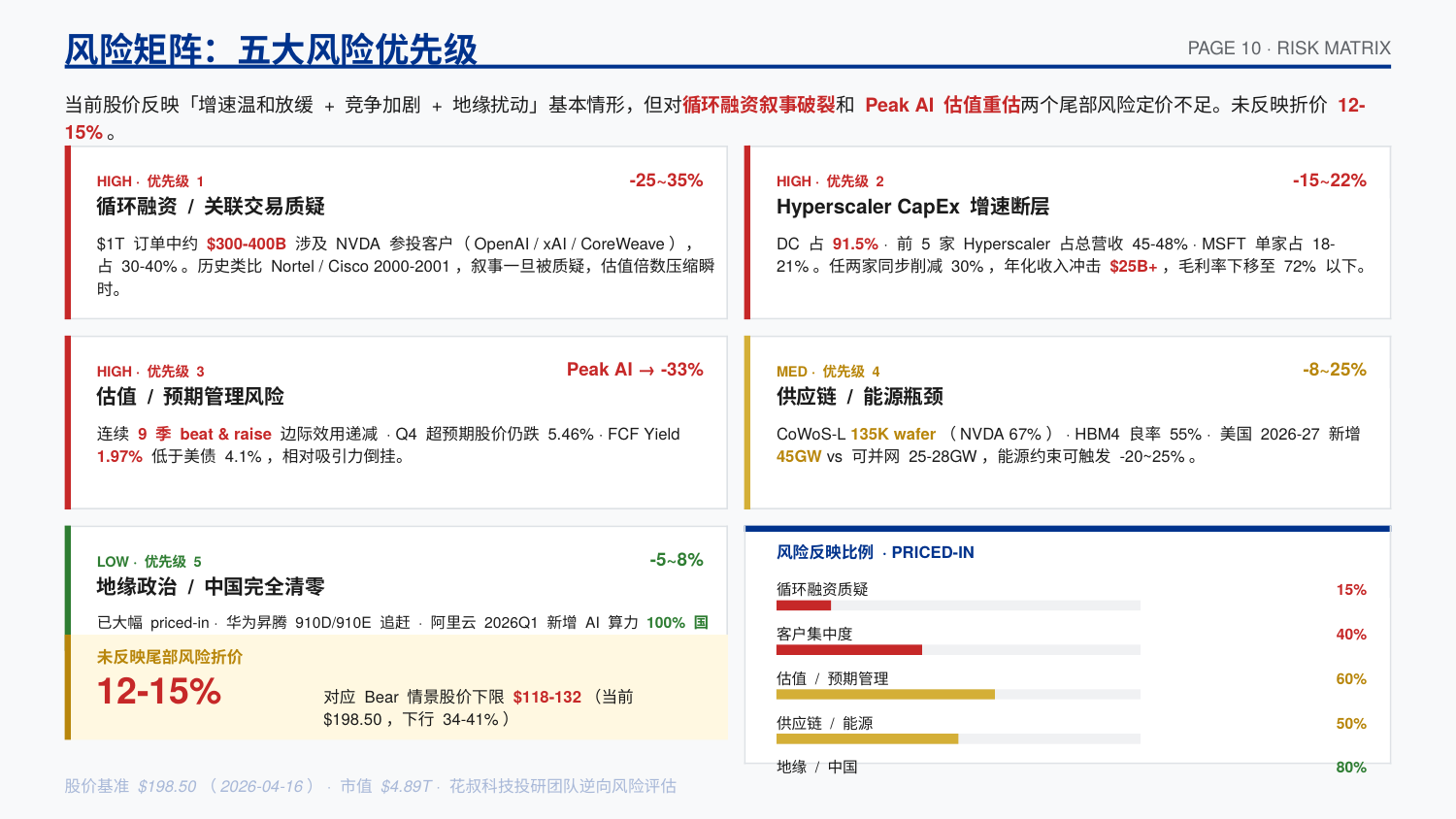

风险矩阵：五大风险优先级
PAGE 10 · RISK MATRIX

当前股价反映「增速温和放缓 + 竞争加剧 + 地缘扰动」基本情形，但对循环融资叙事破裂和 Peak AI 估值重估两个尾部风险定价不足。未反映折价 12-15%。

HIGH · 优先级 1
-25~35%
HIGH · 优先级 2
-15~22%
循环融资 / 关联交易质疑
Hyperscaler CapEx 增速断层
$1T 订单中约 $300-400B 涉及 NVDA 参投客户（OpenAI / xAI / CoreWeave），占 30-40%。历史类比 Nortel / Cisco 2000-2001，叙事一旦被质疑，估值倍数压缩瞬时。
DC 占 91.5% · 前 5 家 Hyperscaler 占总营收 45-48% · MSFT 单家占 18-21%。任两家同步削减 30%，年化收入冲击 $25B+，毛利率下移至 72% 以下。

HIGH · 优先级 3
Peak AI → -33%
MED · 优先级 4
-8~25%
估值 / 预期管理风险
供应链 / 能源瓶颈
连续 9 季 beat & raise 边际效用递减 · Q4 超预期股价仍跌 5.46% · FCF Yield 1.97% 低于美债 4.1%，相对吸引力倒挂。
CoWoS-L 135K wafer（NVDA 67%）· HBM4 良率 55% · 美国 2026-27 新增 45GW vs 可并网 25-28GW，能源约束可触发 -20~25%。

LOW · 优先级 5
-5~8%
风险反映比例 · PRICED-IN
地缘政治 / 中国完全清零
循环融资质疑
15%

已大幅 priced-in · 华为昇腾 910D/910E 追赶 · 阿里云 2026Q1 新增 AI 算力 100% 国产化。
客户集中度
40%

未反映尾部风险折价

估值 / 预期管理
60%
12-15%
对应 Bear 情景股价下限 $118-132（当前 $198.50，下行 34-41%）

供应链 / 能源
50%

地缘 / 中国
80%

股价基准 $198.50（2026-04-16）· 市值 $4.89T · 花叔科技投研团队逆向风险评估